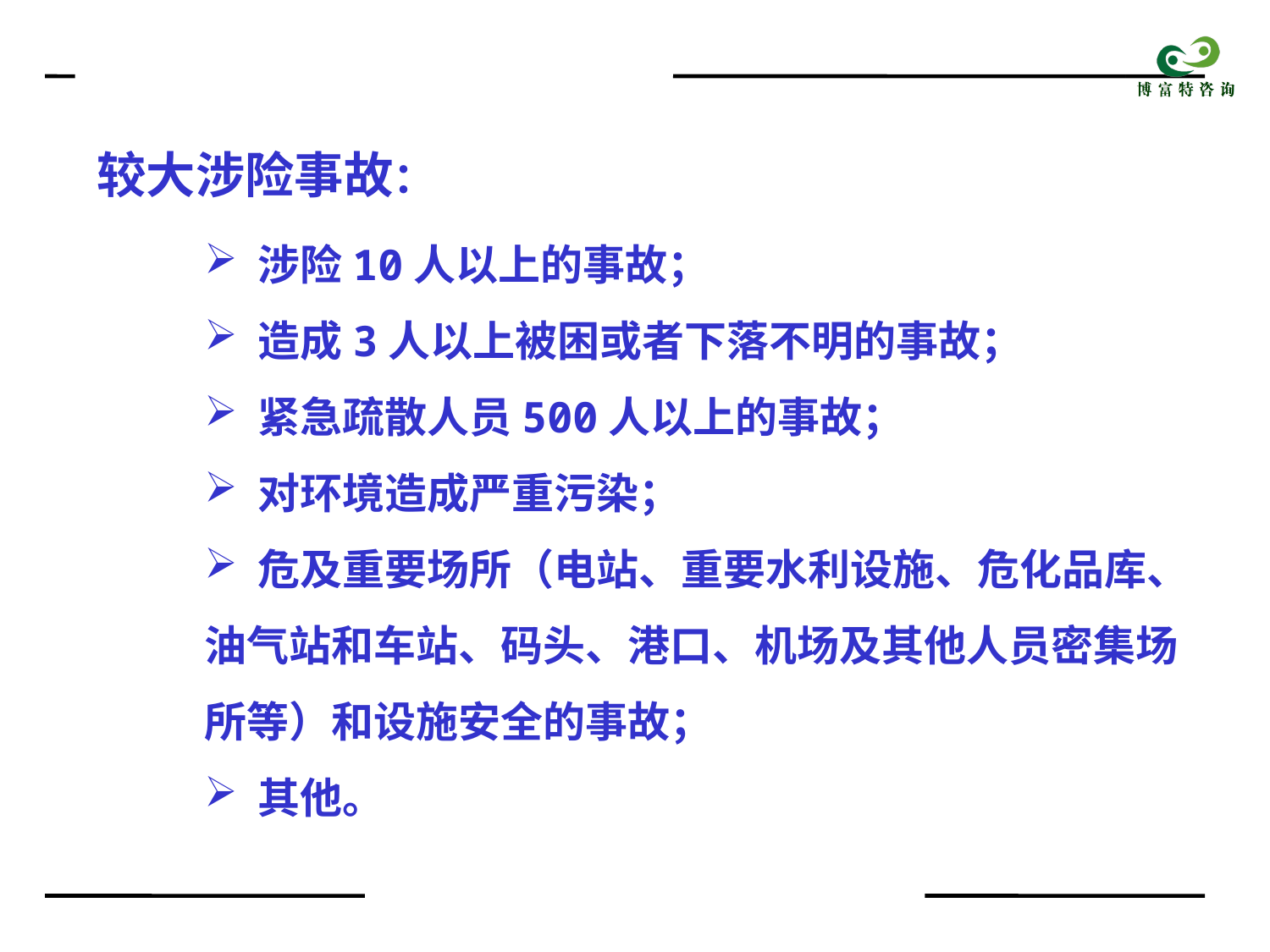

较大涉险事故：
 涉险10人以上的事故；
 造成3人以上被困或者下落不明的事故；
 紧急疏散人员500人以上的事故；
 对环境造成严重污染；
 危及重要场所（电站、重要水利设施、危化品库、油气站和车站、码头、港口、机场及其他人员密集场所等）和设施安全的事故；
 其他。